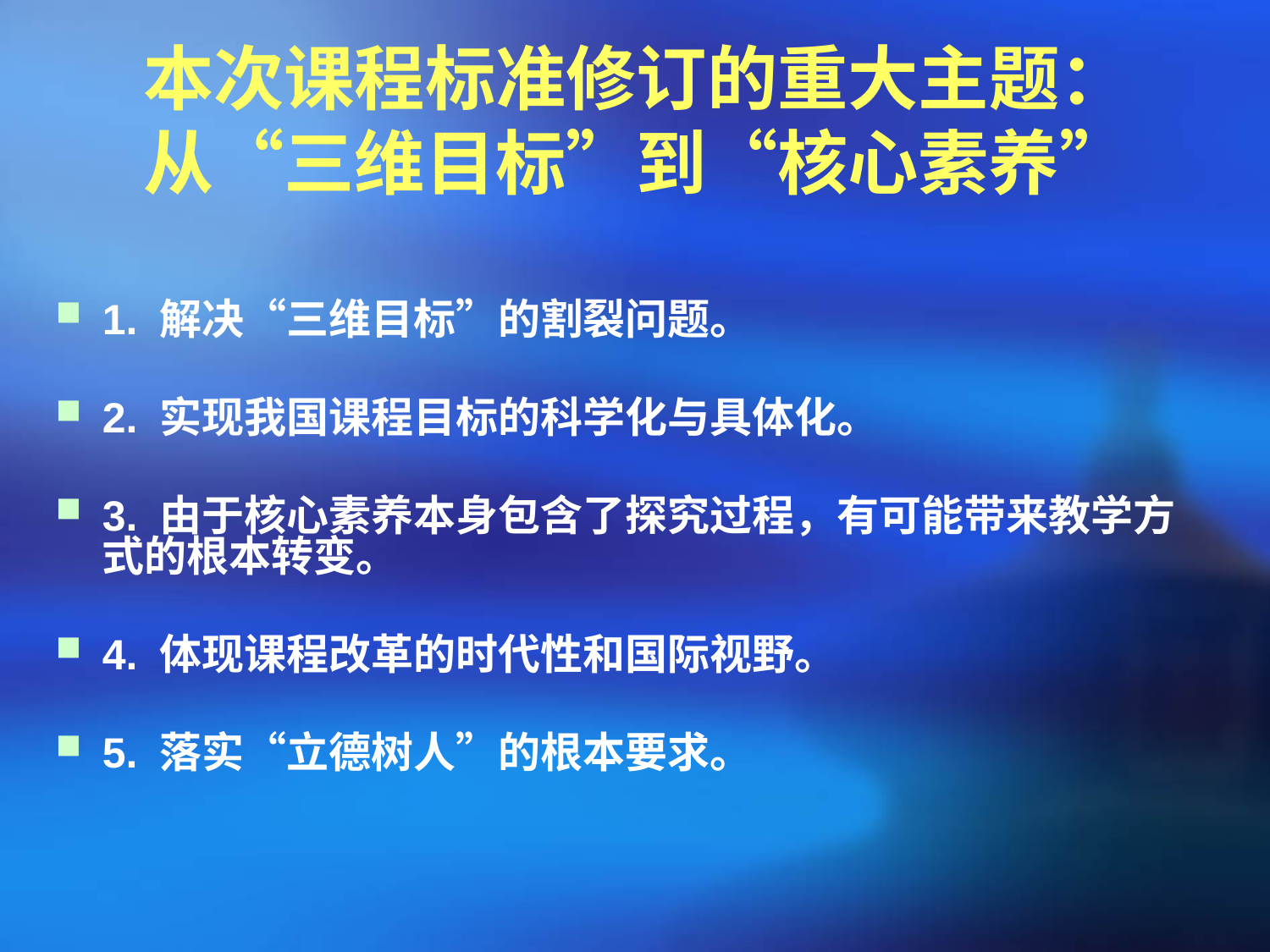

# 本次课程标准修订的重大主题： 从“三维目标”到“核心素养”
1. 解决“三维目标”的割裂问题。

2. 实现我国课程目标的科学化与具体化。

3. 由于核心素养本身包含了探究过程，有可能带来教学方式的根本转变。

4. 体现课程改革的时代性和国际视野。

5. 落实“立德树人”的根本要求。